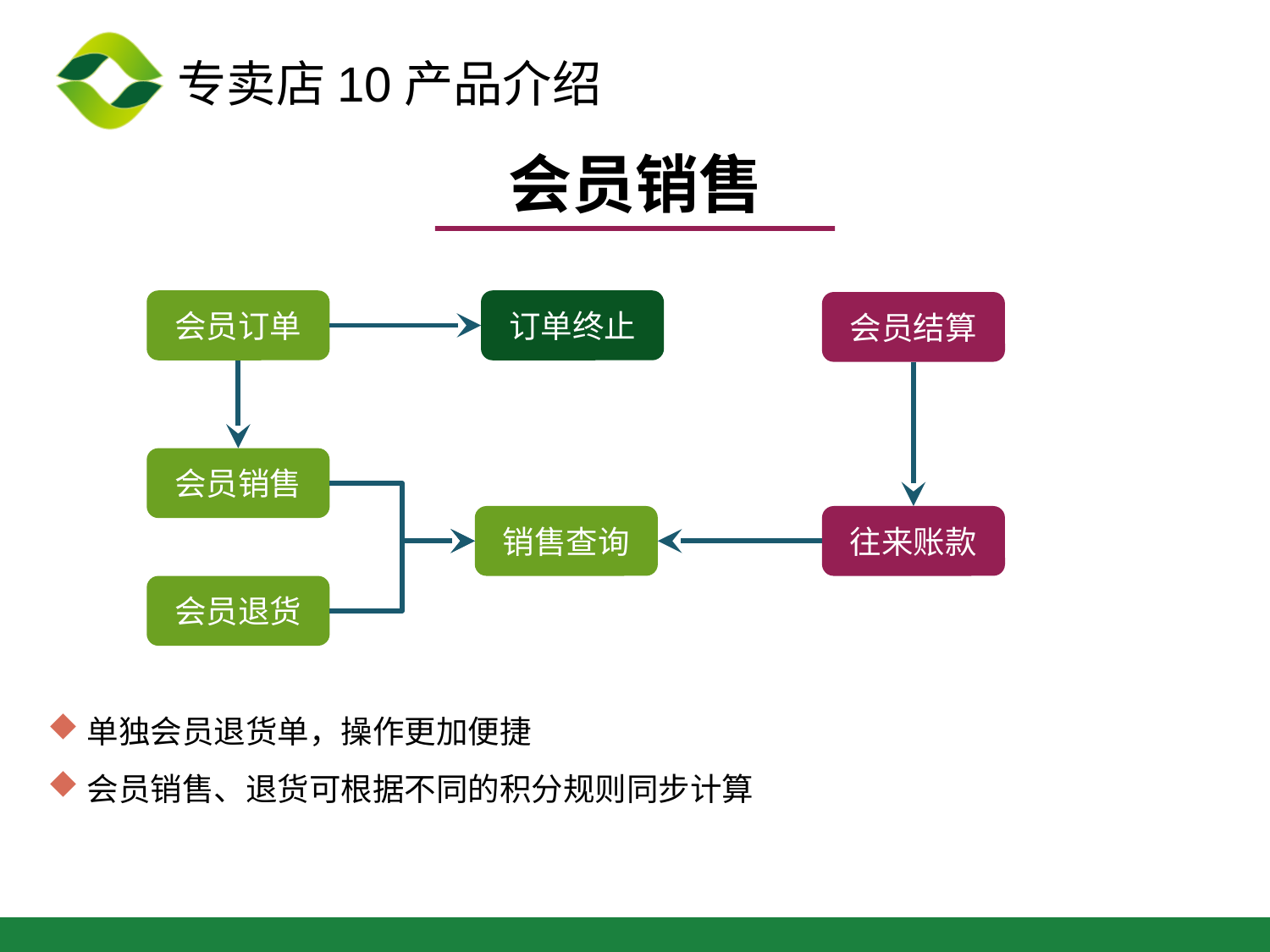

会员销售

会员订单
订单终止
会员结算
会员销售
销售查询
往来账款
会员退货
单独会员退货单，操作更加便捷
会员销售、退货可根据不同的积分规则同步计算